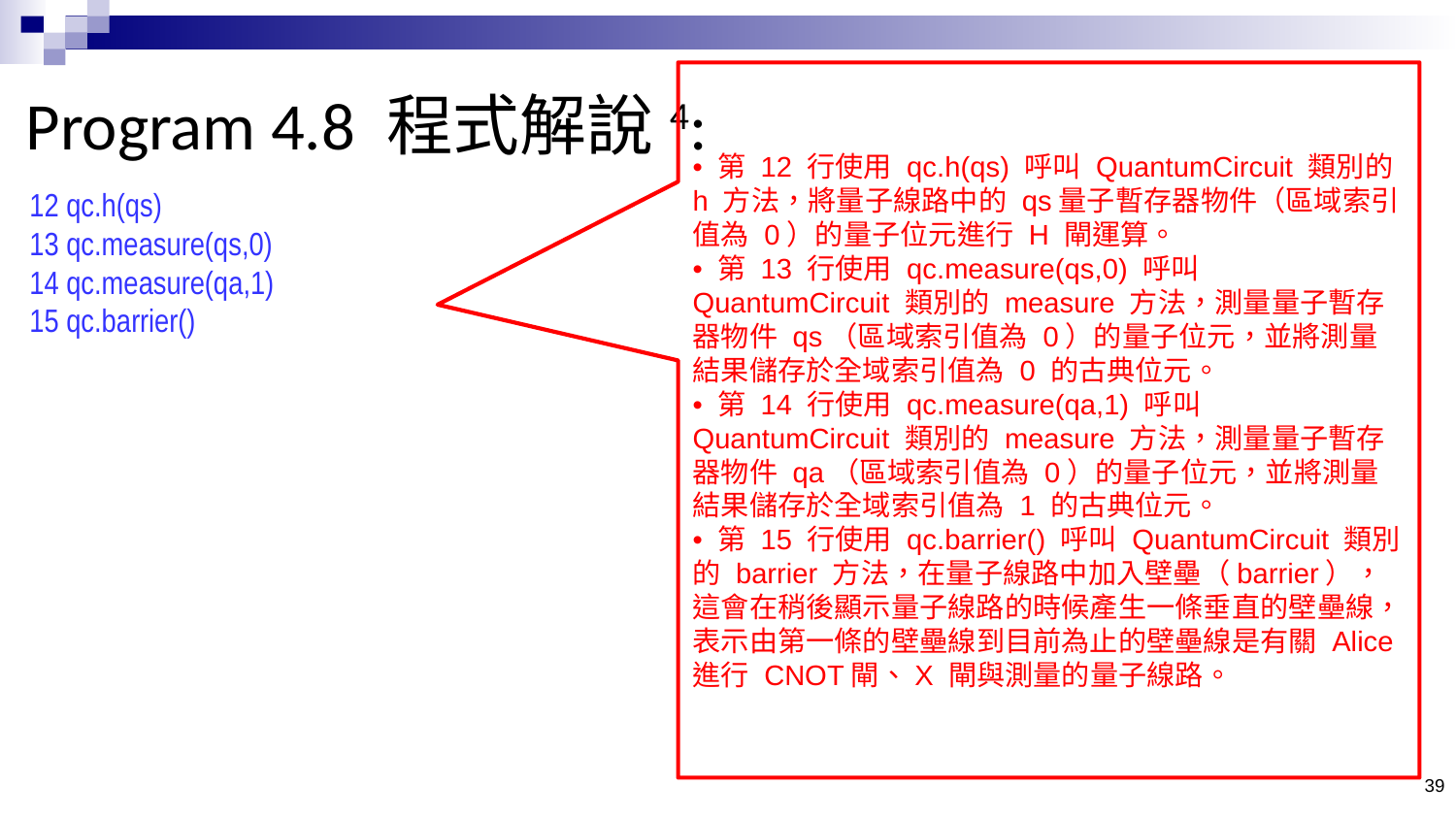

# Program 4.8 程式解說4:
• 第 12 行使用 qc.h(qs) 呼叫 QuantumCircuit 類別的 h 方法，將量子線路中的 qs量子暫存器物件（區域索引值為 0）的量子位元進行 H 閘運算。
• 第 13 行使用 qc.measure(qs,0) 呼叫 QuantumCircuit 類別的 measure 方法，測量量子暫存器物件 qs（區域索引值為 0）的量子位元，並將測量結果儲存於全域索引值為 0 的古典位元。
• 第 14 行使用 qc.measure(qa,1) 呼叫 QuantumCircuit 類別的 measure 方法，測量量子暫存器物件 qa（區域索引值為 0）的量子位元，並將測量結果儲存於全域索引值為 1 的古典位元。
• 第 15 行使用 qc.barrier() 呼叫 QuantumCircuit 類別的 barrier 方法，在量子線路中加入壁壘（barrier），這會在稍後顯示量子線路的時候產生一條垂直的壁壘線，表示由第一條的壁壘線到目前為止的壁壘線是有關 Alice 進行 CNOT閘、X 閘與測量的量子線路。
12 qc.h(qs)
13 qc.measure(qs,0)
14 qc.measure(qa,1)
15 qc.barrier()
39